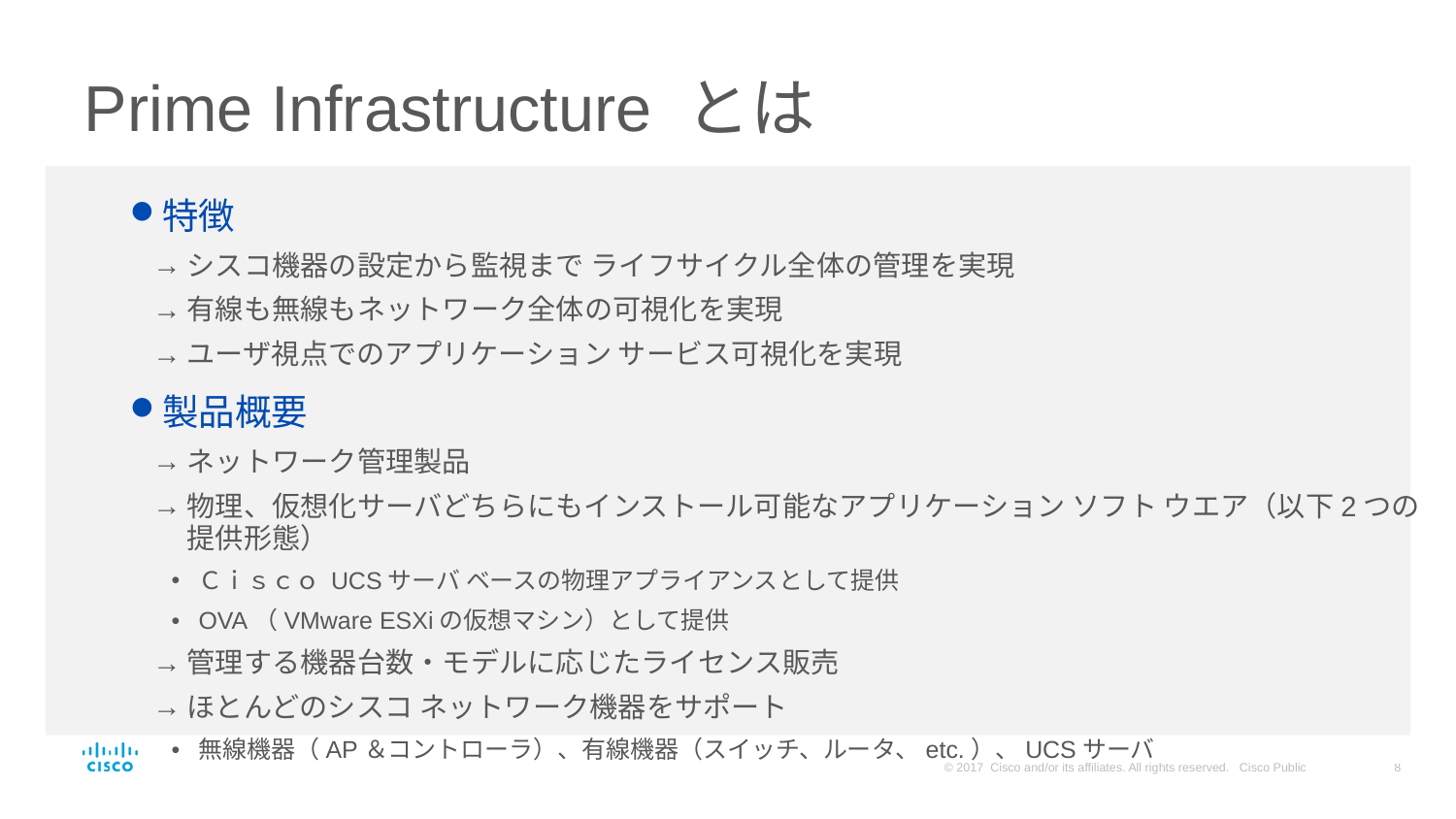

# Prime Infrastructure とは

特徴
シスコ機器の設定から監視まで ライフサイクル全体の管理を実現
有線も無線もネットワーク全体の可視化を実現
ユーザ視点でのアプリケーション サービス可視化を実現
製品概要
ネットワーク管理製品
物理、仮想化サーバどちらにもインストール可能なアプリケーション ソフト ウエア（以下2つの提供形態）
Ｃｉｓｃｏ UCSサーバ ベースの物理アプライアンスとして提供
OVA（VMware ESXiの仮想マシン）として提供
管理する機器台数・モデルに応じたライセンス販売
ほとんどのシスコ ネットワーク機器をサポート
無線機器（AP＆コントローラ）、有線機器（スイッチ、ルータ、etc.）、UCSサーバ